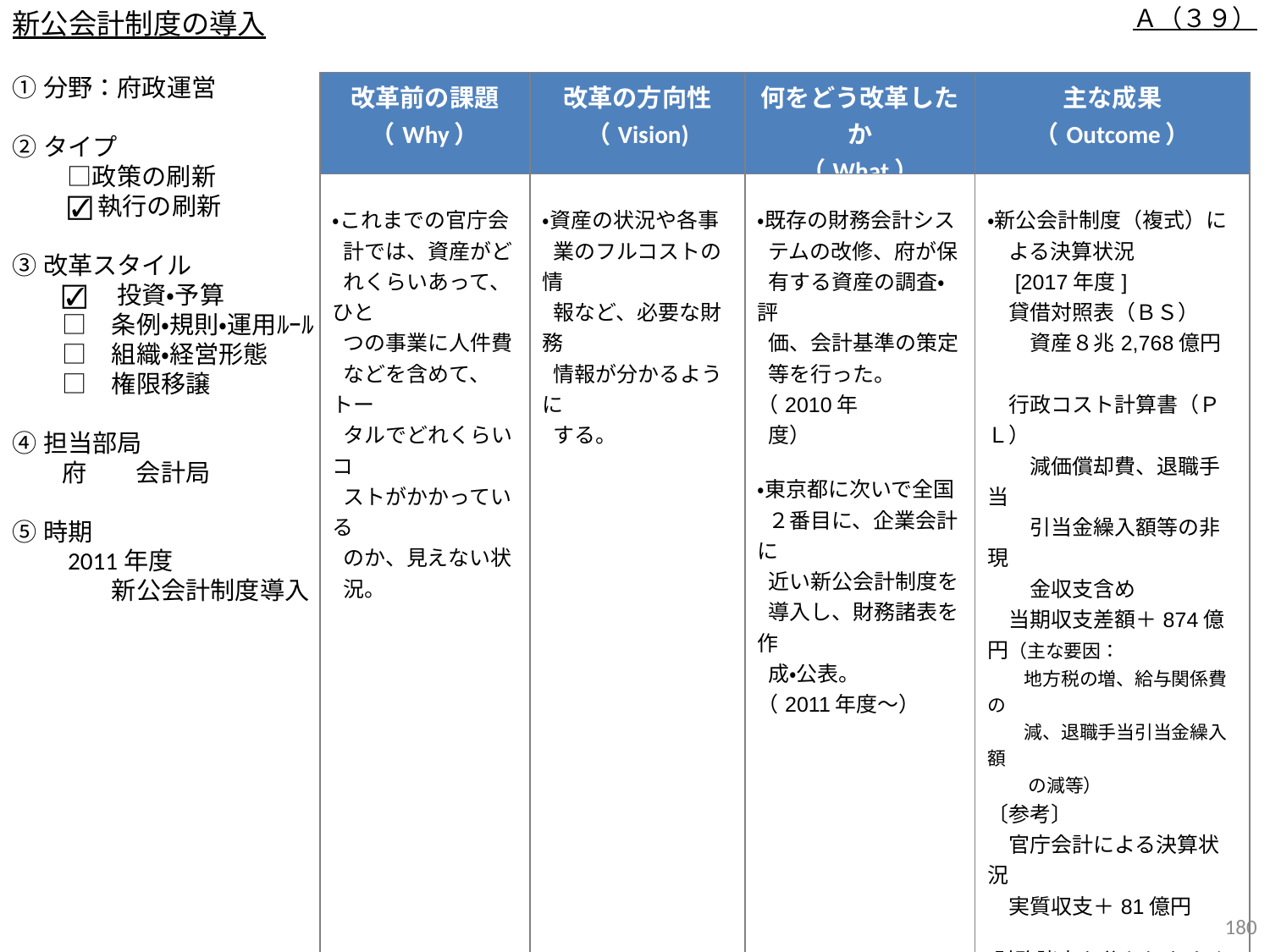

新公会計制度の導入
Ａ（３９）
①分野：府政運営

②タイプ
　　 □政策の刷新
　　 ☑ 執行の刷新

③改革スタイル
　　☑ 　投資・予算
　　□　条例・規則・運用ﾙｰﾙ
　　□　組織・経営形態
　　□　権限移譲

④担当部局
　　府　　会計局

⑤時期
　　2011年度
　　　　新公会計制度導入
| 改革前の課題 （Why） | 改革の方向性 （Vision) | 何をどう改革したか （What） | 主な成果 （Outcome） |
| --- | --- | --- | --- |
| ・これまでの官庁会 計では、資産がど れくらいあって、ひと つの事業に人件費 などを含めて、トー タルでどれくらいコ ストがかかっている のか、見えない状 況。 | ・資産の状況や各事 業のフルコストの情 報など、必要な財務 情報が分かるように する。 | ・既存の財務会計シス テムの改修、府が保 有する資産の調査・評 価、会計基準の策定 等を行った。（2010年 度） ・東京都に次いで全国 ２番目に、企業会計に 近い新公会計制度を 導入し、財務諸表を作 成・公表。 （2011年度～） | ・新公会計制度（複式）に 　よる決算状況　 　[2017年度] 　貸借対照表（ＢＳ） 　　資産８兆2,768億円　 　行政コスト計算書（ＰＬ） 　　減価償却費、退職手当 　　引当金繰入額等の非現 　　金収支含め　 　当期収支差額＋874億円（主な要因： 　　地方税の増、給与関係費の 　　減、退職手当引当金繰入額 　　 の減等） 〔参考〕 　官庁会計による決算状況 　実質収支＋81億円 ・財務諸表を分かりやすく 　解説した報道発表資料、 　パンフレット〔2011年度～〕、　 　新公会計NEWS〔2014年度 　～〕等の公表 ・職員向け新公会計制度 　研修の実施 　〔2017年度〕 　　計28回（延2,517名参加〕 |
180